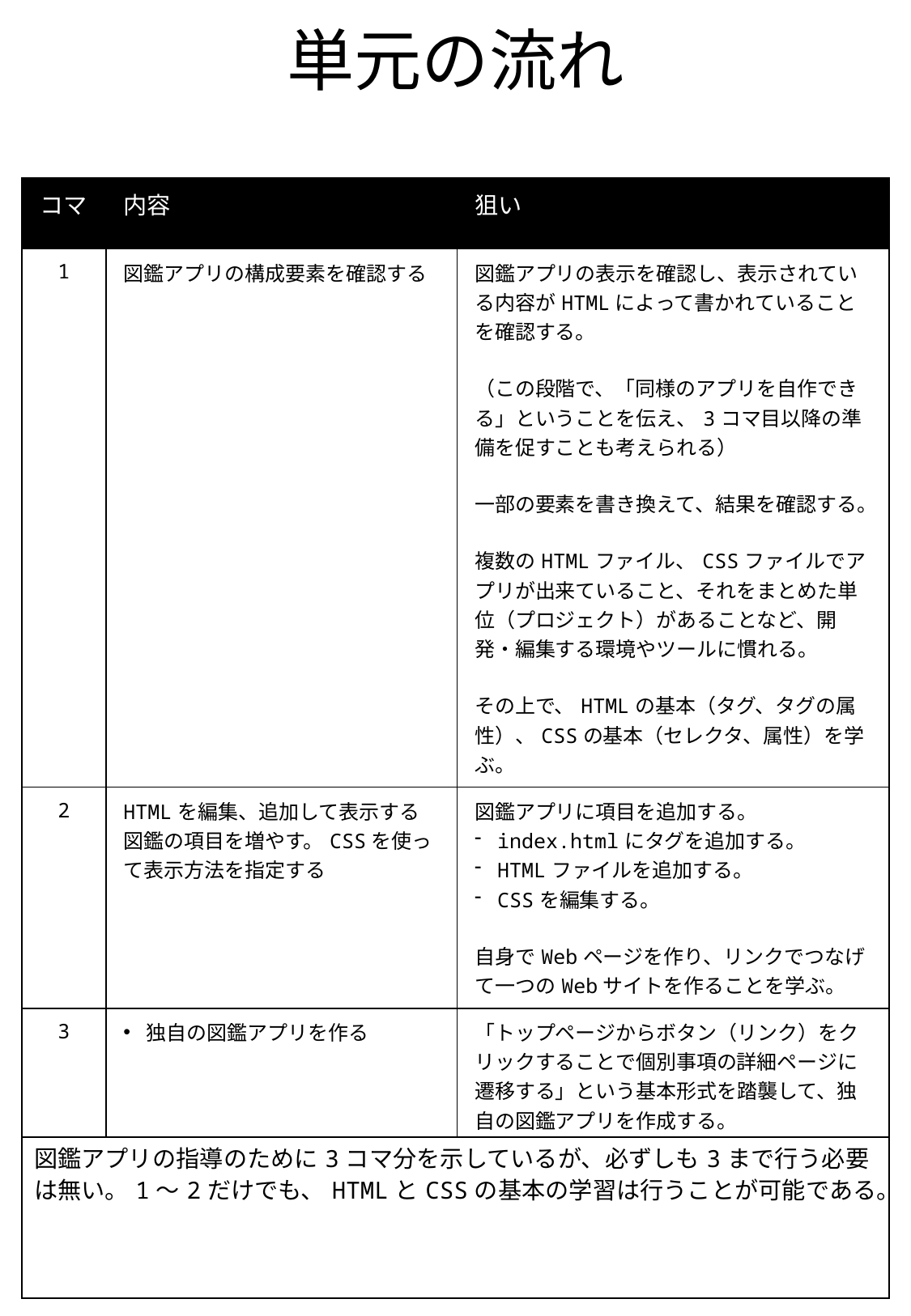

# 単元の流れ
| コマ | 内容 | 狙い |
| --- | --- | --- |
| 1 | 図鑑アプリの構成要素を確認する | 図鑑アプリの表示を確認し、表示されている内容がHTMLによって書かれていることを確認する。 （この段階で、「同様のアプリを自作できる」ということを伝え、3コマ目以降の準備を促すことも考えられる） 一部の要素を書き換えて、結果を確認する。 複数のHTMLファイル、CSSファイルでアプリが出来ていること、それをまとめた単位（プロジェクト）があることなど、開発・編集する環境やツールに慣れる。 その上で、HTMLの基本（タグ、タグの属性）、CSSの基本（セレクタ、属性）を学ぶ。 |
| 2 | HTMLを編集、追加して表示する図鑑の項目を増やす。CSSを使って表示方法を指定する | 図鑑アプリに項目を追加する。 index.htmlにタグを追加する。 HTMLファイルを追加する。 CSSを編集する。 自身でWebページを作り、リンクでつなげて一つのWebサイトを作ることを学ぶ。 |
| 3 | 独自の図鑑アプリを作る | 「トップページからボタン（リンク）をクリックすることで個別事項の詳細ページに遷移する」という基本形式を踏襲して、独自の図鑑アプリを作成する。 |
図鑑アプリの指導のために3コマ分を示しているが、必ずしも3まで行う必要は無い。1～2だけでも、HTMLとCSSの基本の学習は行うことが可能である。